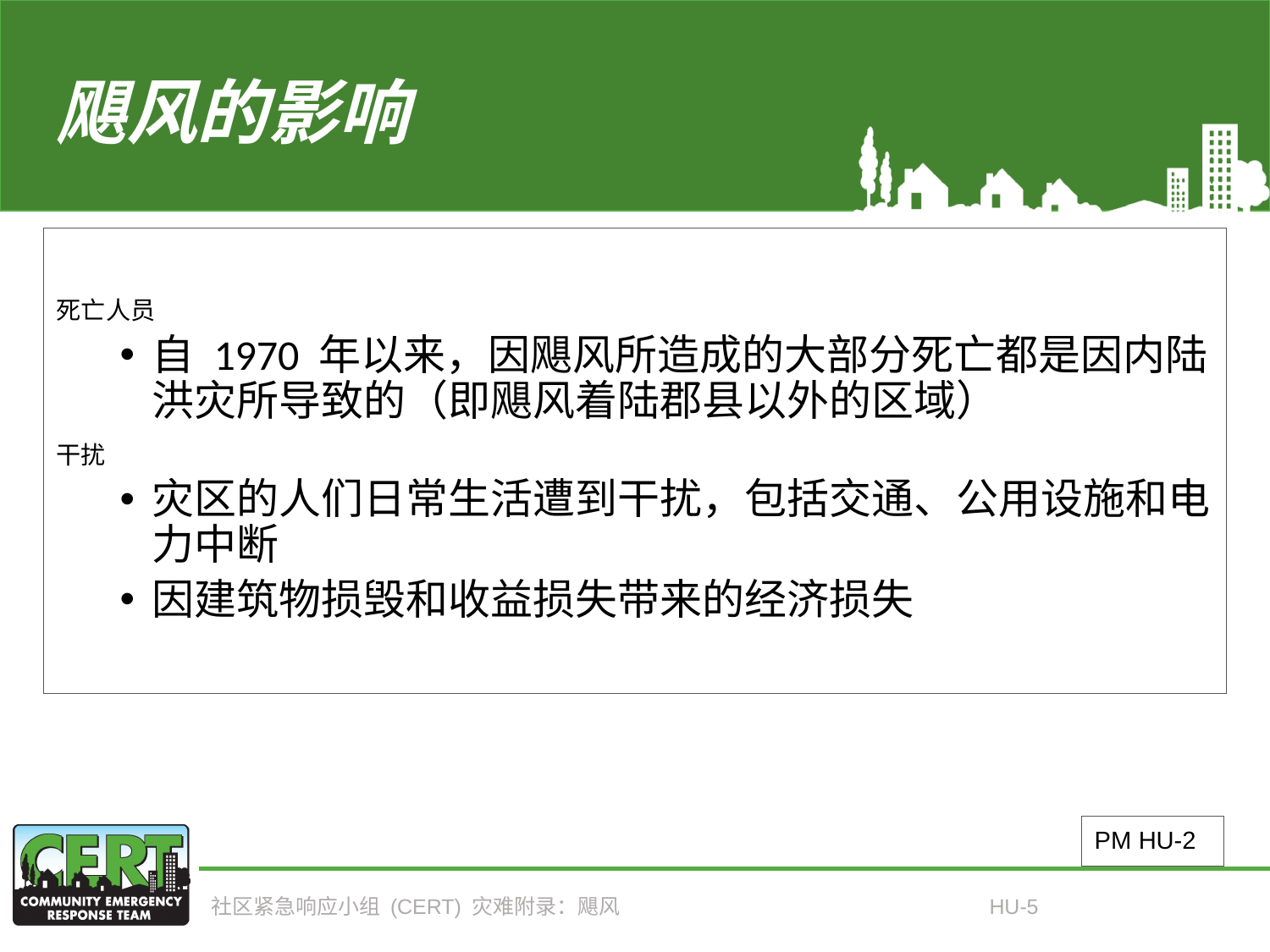

# 飓风的影响
死亡人员
自 1970 年以来，因飓风所造成的大部分死亡都是因内陆洪灾所导致的（即飓风着陆郡县以外的区域）
干扰
灾区的人们日常生活遭到干扰，包括交通、公用设施和电力中断
因建筑物损毁和收益损失带来的经济损失
PM HU-2
社区紧急响应小组 (CERT) 灾难附录：飓风
HU-5